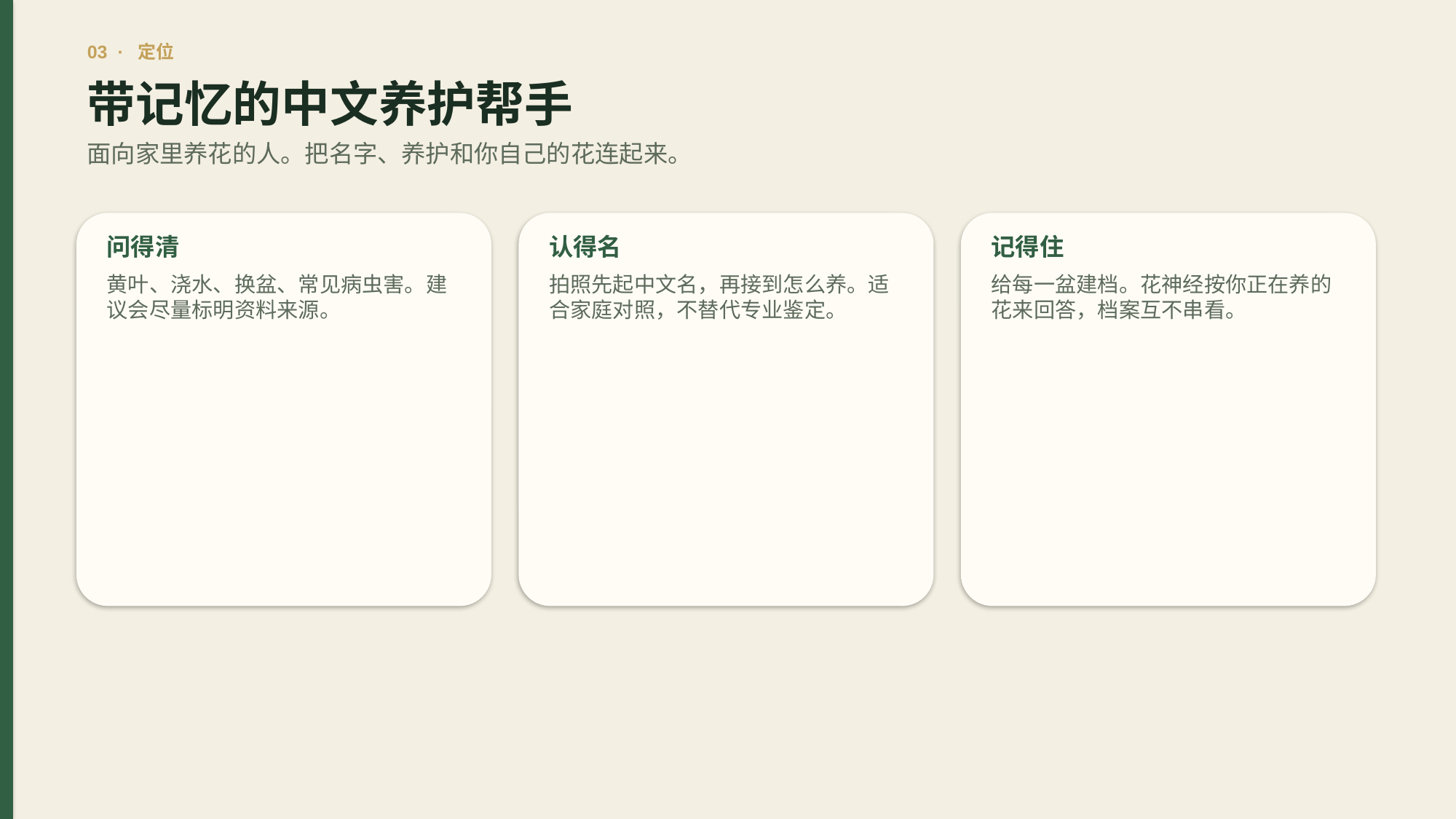

03  ·  定位
带记忆的中文养护帮手
面向家里养花的人。把名字、养护和你自己的花连起来。

问得清
认得名
记得住
黄叶、浇水、换盆、常见病虫害。建议会尽量标明资料来源。
拍照先起中文名，再接到怎么养。适合家庭对照，不替代专业鉴定。
给每一盆建档。花神经按你正在养的花来回答，档案互不串看。